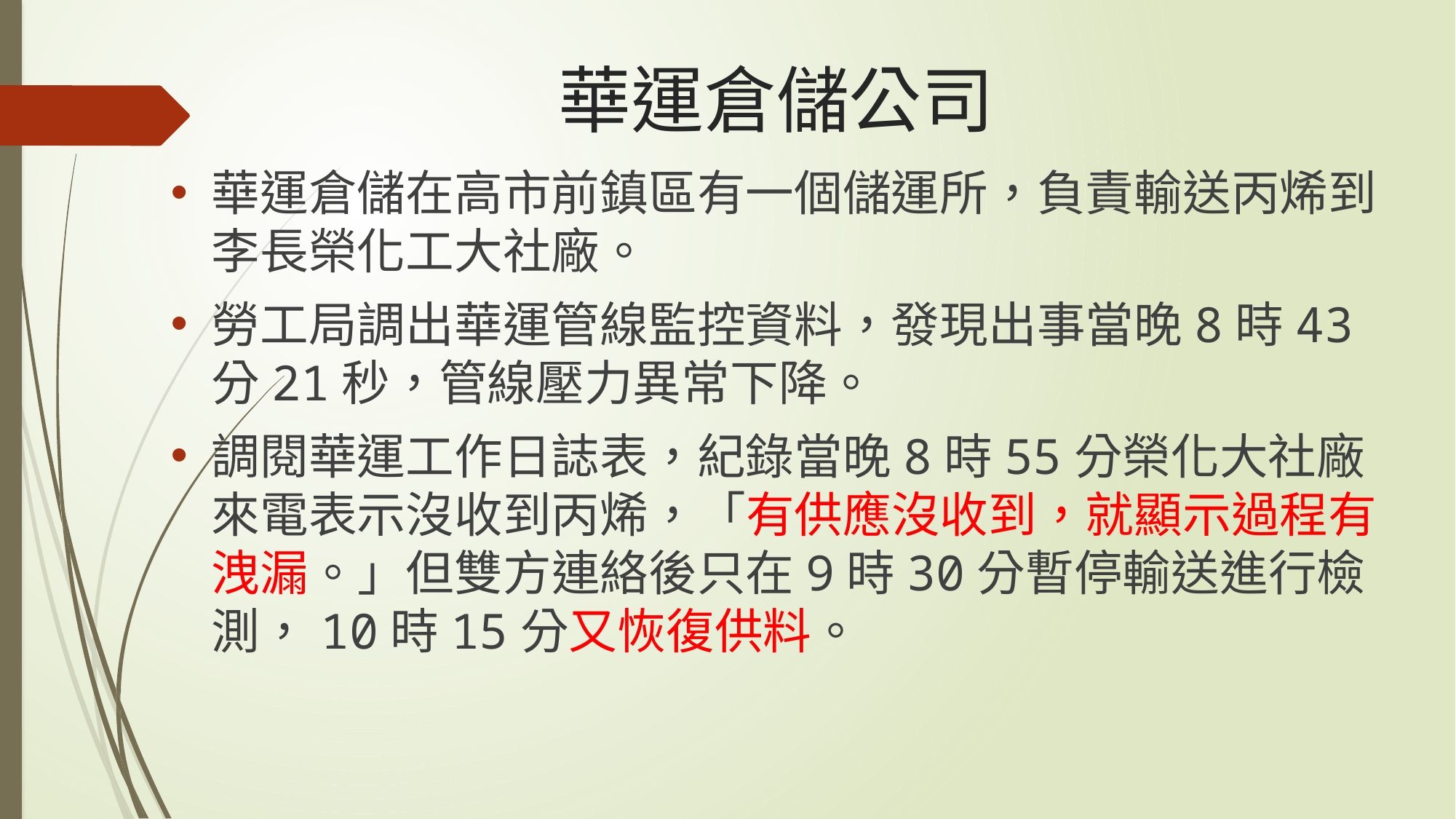

# 華運倉儲公司
華運倉儲在高市前鎮區有一個儲運所，負責輸送丙烯到李長榮化工大社廠。
勞工局調出華運管線監控資料，發現出事當晚8時43分21秒，管線壓力異常下降。
調閱華運工作日誌表，紀錄當晚8時55分榮化大社廠來電表示沒收到丙烯，「有供應沒收到，就顯示過程有洩漏。」但雙方連絡後只在9時30分暫停輸送進行檢測，10時15分又恢復供料。